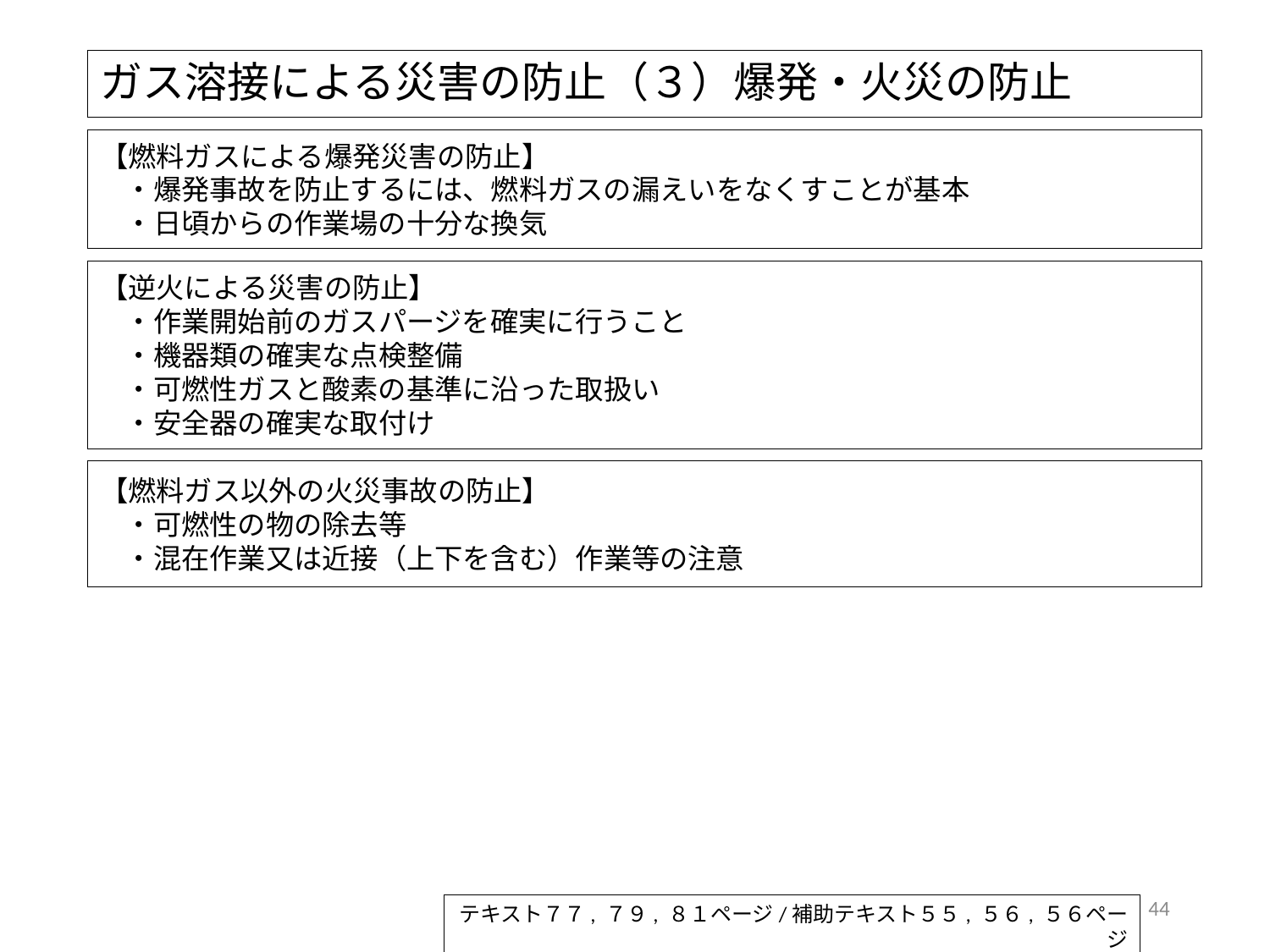

# ガス溶接による災害の防止（３）爆発・火災の防止
【燃料ガスによる爆発災害の防止】
・爆発事故を防止するには、燃料ガスの漏えいをなくすことが基本
・日頃からの作業場の十分な換気
【逆火による災害の防止】
・作業開始前のガスパージを確実に行うこと
・機器類の確実な点検整備
・可燃性ガスと酸素の基準に沿った取扱い
・安全器の確実な取付け
【燃料ガス以外の火災事故の防止】
・可燃性の物の除去等
・混在作業又は近接（上下を含む）作業等の注意
44
テキスト７７, ７９, ８１ページ/補助テキスト５５, ５６, ５６ページ